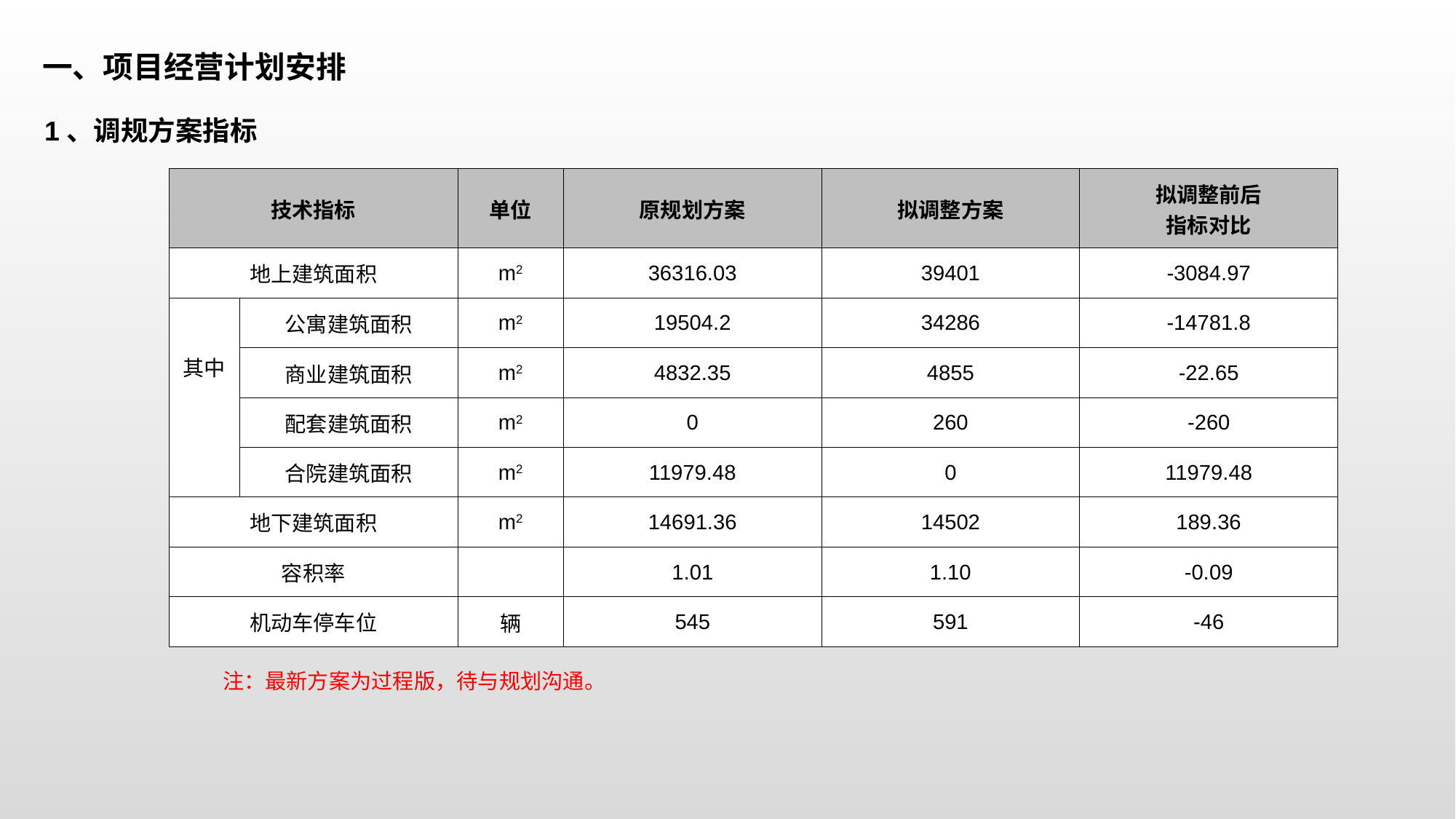

一、项目经营计划安排
1、调规方案指标
| 技术指标 |  | 单位 | 原规划方案 | 拟调整方案 | 拟调整前后 指标对比 |
| --- | --- | --- | --- | --- | --- |
| 地上建筑面积 |  | m2 | 36316.03 | 39401 | -3084.97 |
| 其中 | 公寓建筑面积 | m2 | 19504.2 | 34286 | -14781.8 |
|  | 商业建筑面积 | m2 | 4832.35 | 4855 | -22.65 |
|  | 配套建筑面积 | m2 | 0 | 260 | -260 |
|  | 合院建筑面积 | m2 | 11979.48 | 0 | 11979.48 |
| 地下建筑面积 |  | m2 | 14691.36 | 14502 | 189.36 |
| 容积率 |  |  | 1.01 | 1.10 | -0.09 |
| 机动车停车位 |  | 辆 | 545 | 591 | -46 |
注：最新方案为过程版，待与规划沟通。